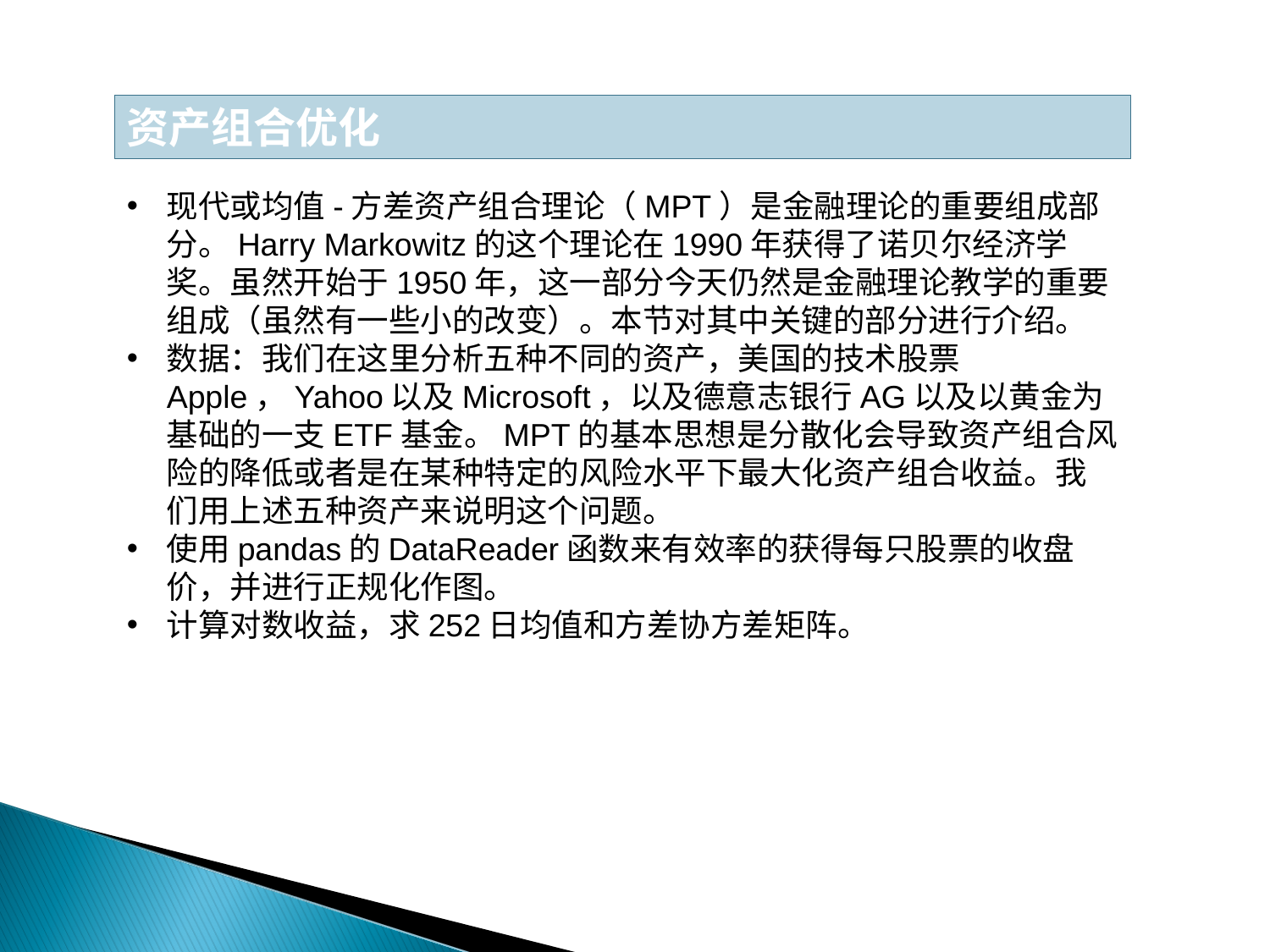

资产组合优化
现代或均值-方差资产组合理论（MPT）是金融理论的重要组成部分。Harry Markowitz的这个理论在1990年获得了诺贝尔经济学奖。虽然开始于1950年，这一部分今天仍然是金融理论教学的重要组成（虽然有一些小的改变）。本节对其中关键的部分进行介绍。
数据：我们在这里分析五种不同的资产，美国的技术股票Apple，Yahoo以及Microsoft，以及德意志银行AG以及以黄金为基础的一支ETF基金。MPT的基本思想是分散化会导致资产组合风险的降低或者是在某种特定的风险水平下最大化资产组合收益。我们用上述五种资产来说明这个问题。
使用pandas的DataReader函数来有效率的获得每只股票的收盘价，并进行正规化作图。
计算对数收益，求252日均值和方差协方差矩阵。